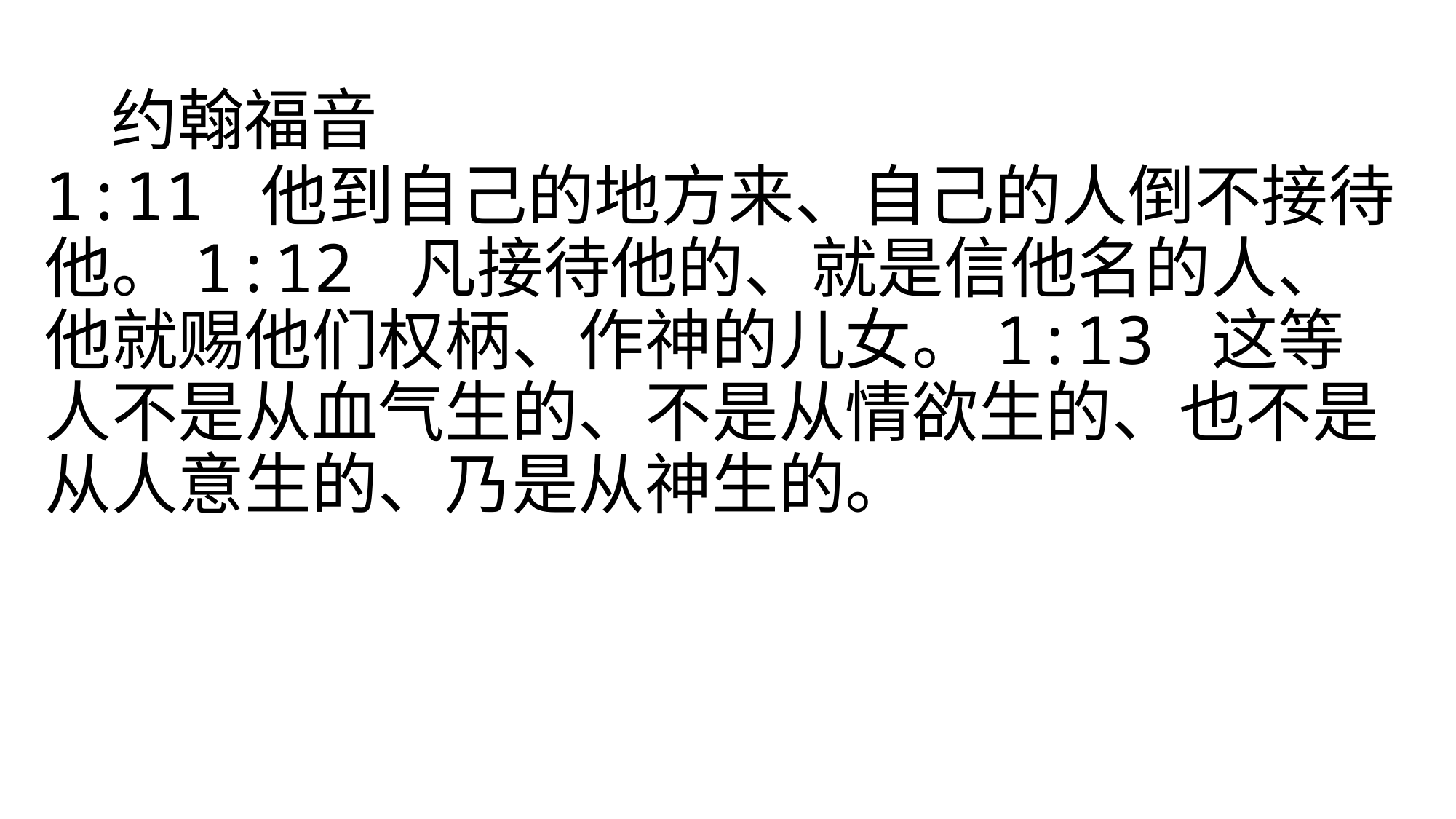

# 约翰福音
1:11 他到自己的地方来、自己的人倒不接待他。1:12 凡接待他的、就是信他名的人、他就赐他们权柄、作神的儿女。1:13 这等人不是从血气生的、不是从情欲生的、也不是从人意生的、乃是从神生的。